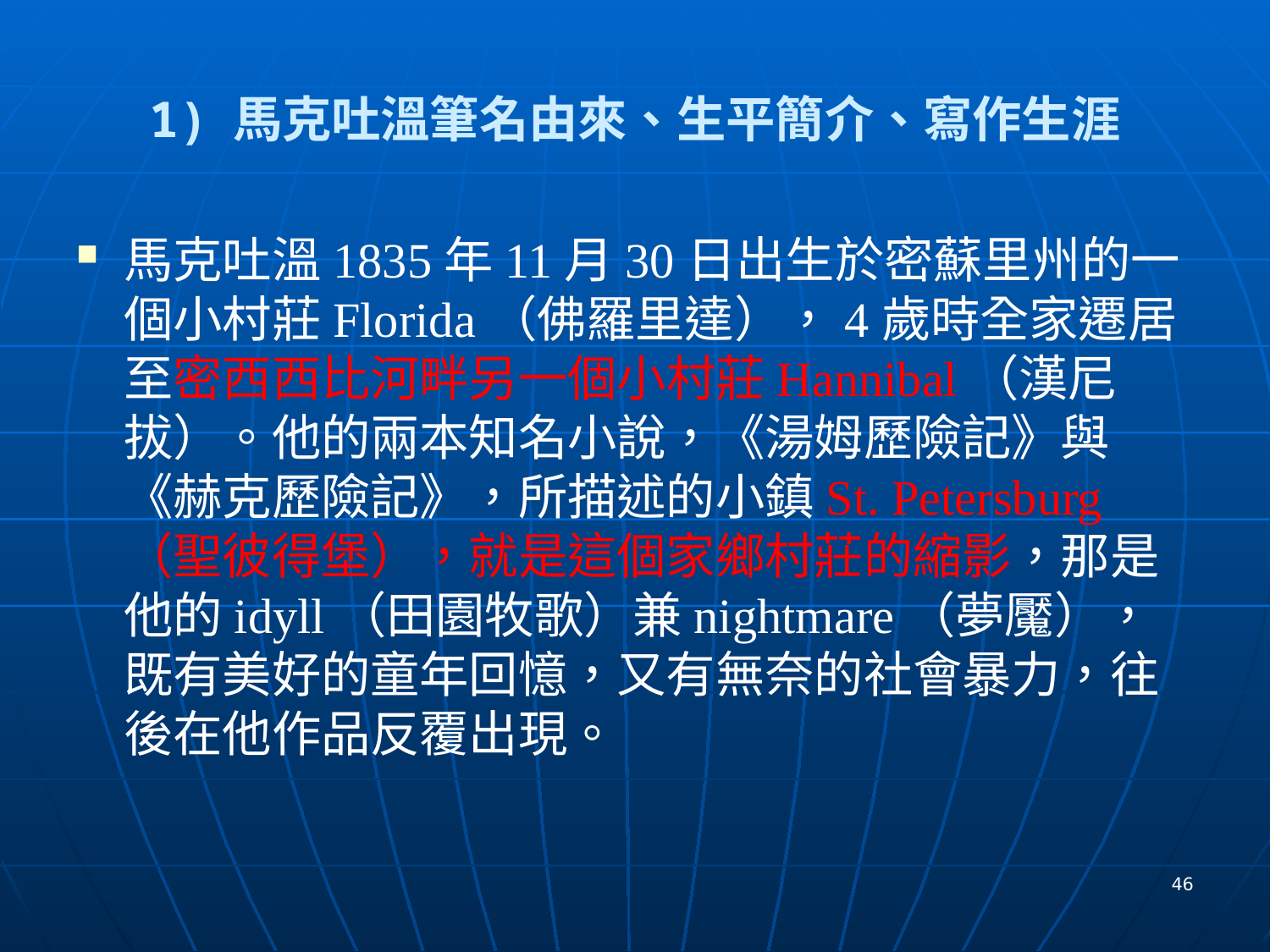

# 1) 馬克吐溫筆名由來、生平簡介、寫作生涯
馬克吐溫1835年11月30日出生於密蘇里州的一個小村莊Florida（佛羅里達），4歲時全家遷居至密西西比河畔另一個小村莊Hannibal（漢尼拔）。他的兩本知名小說，《湯姆歷險記》與《赫克歷險記》，所描述的小鎮St. Petersburg（聖彼得堡），就是這個家鄉村莊的縮影，那是他的idyll（田園牧歌）兼nightmare（夢魘），既有美好的童年回憶，又有無奈的社會暴力，往後在他作品反覆出現。
46